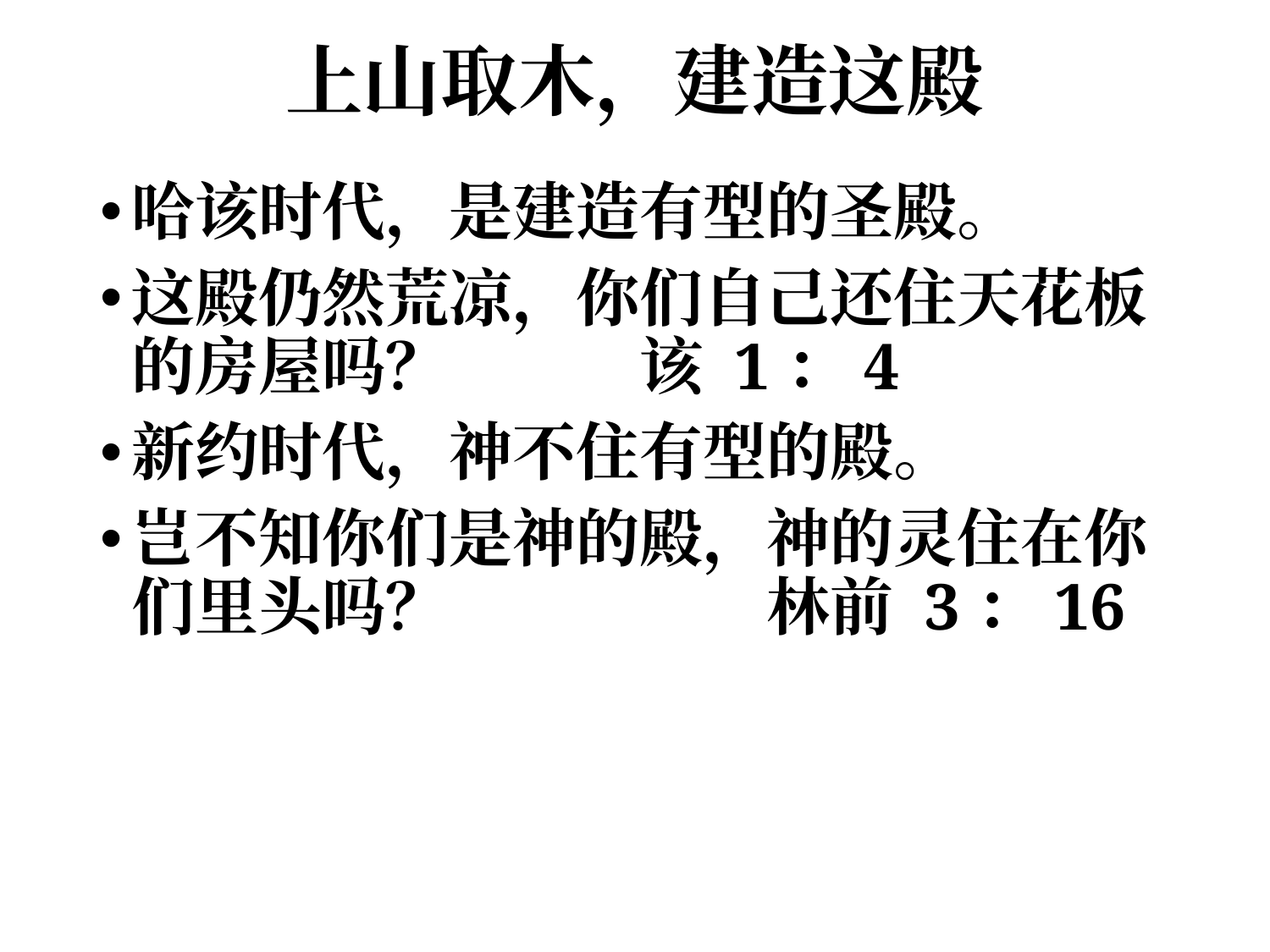

# 上山取木，建造这殿
哈该时代，是建造有型的圣殿。
这殿仍然荒凉，你们自己还住天花板的房屋吗？ 		该 1：4
新约时代，神不住有型的殿。
岂不知你们是神的殿，神的灵住在你们里头吗？			林前 3：16